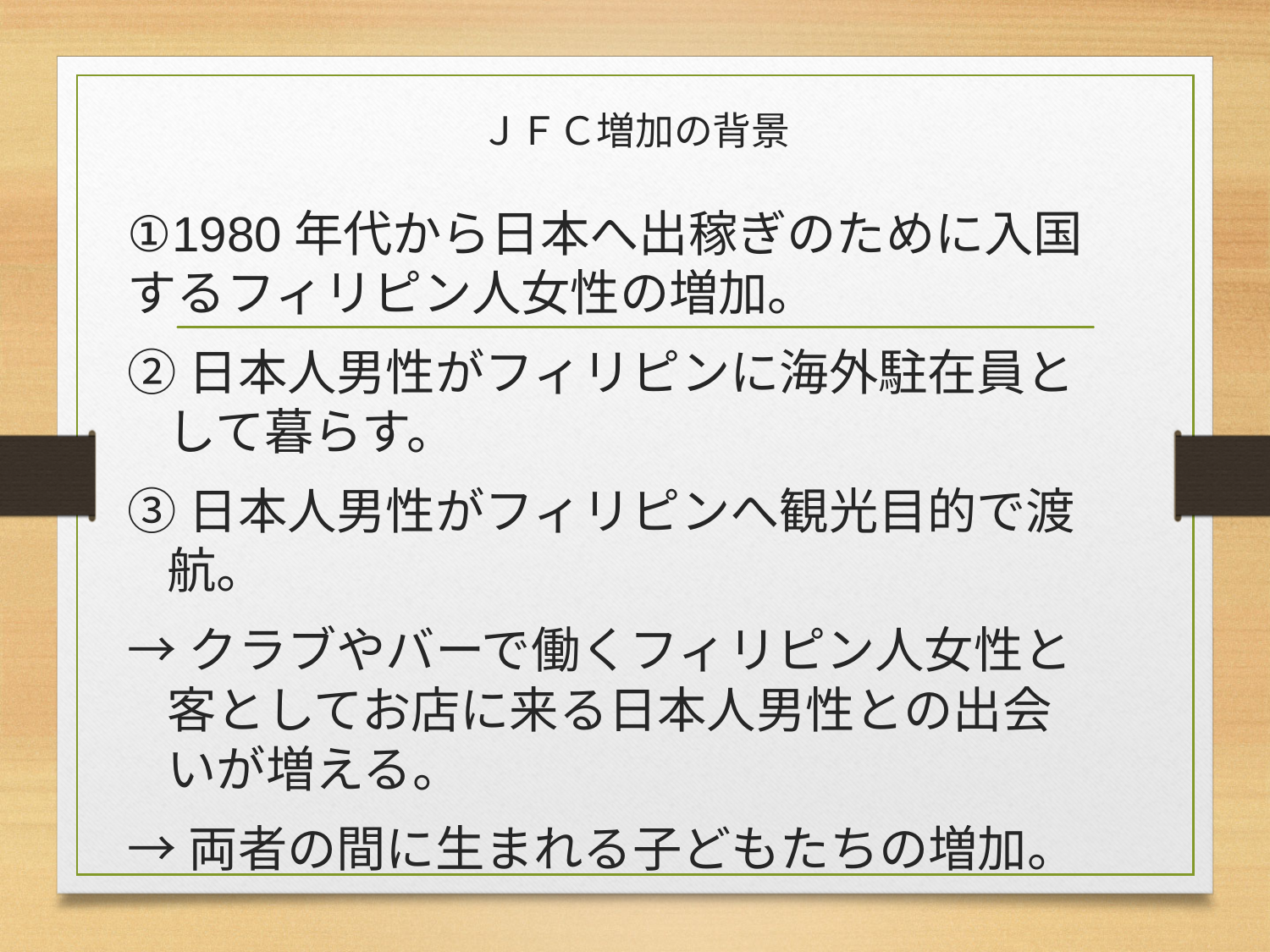

# ＪＦＣ増加の背景
①1980年代から日本へ出稼ぎのために入国するフィリピン人女性の増加。
②日本人男性がフィリピンに海外駐在員として暮らす。
③日本人男性がフィリピンへ観光目的で渡航。
→クラブやバーで働くフィリピン人女性と客としてお店に来る日本人男性との出会いが増える。
→両者の間に生まれる子どもたちの増加。